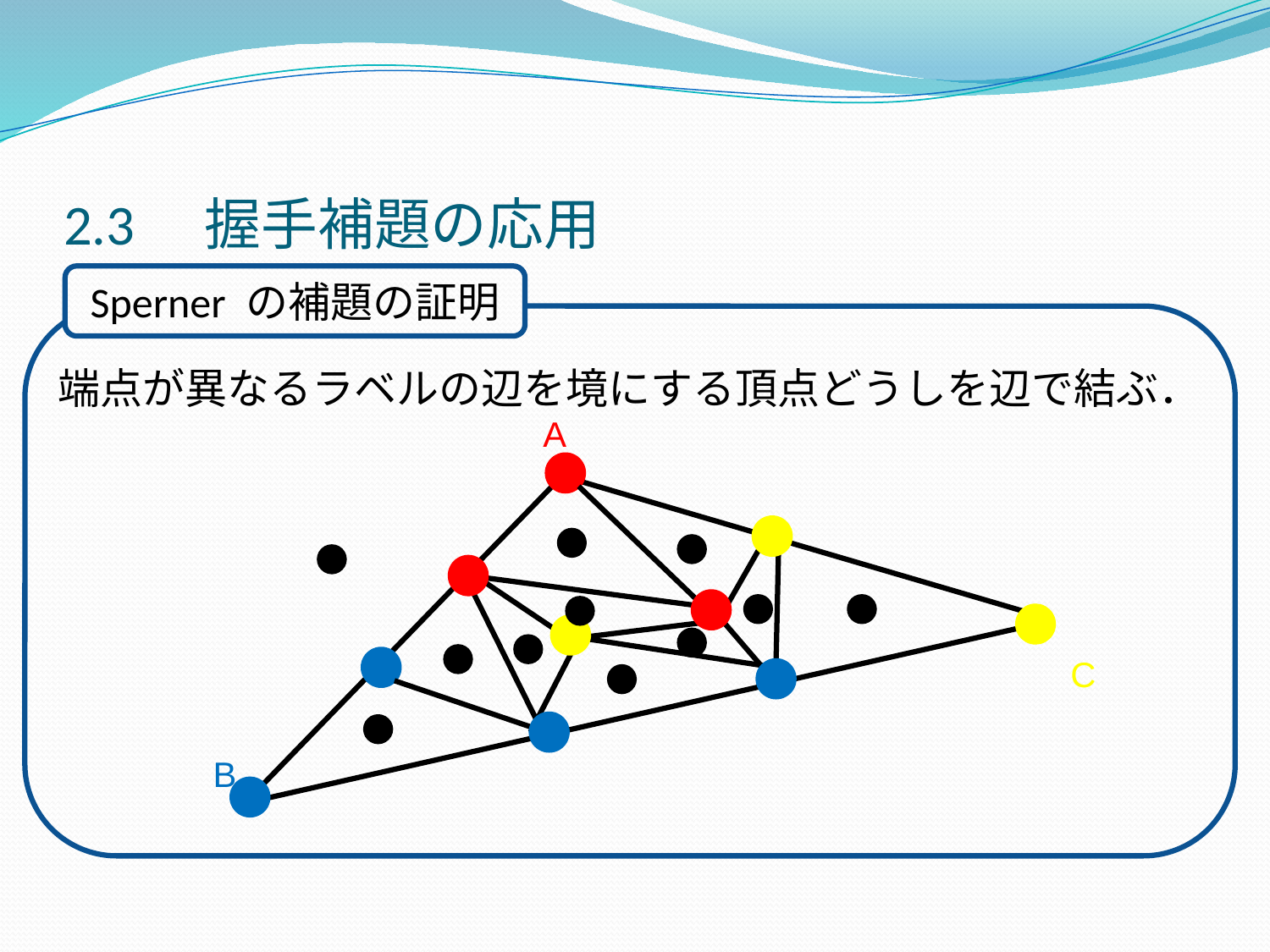

# 2.3　握手補題の応用
Sperner の補題の証明

端点が異なるラベルの辺を境にする頂点どうしを辺で結ぶ．

A

C

B